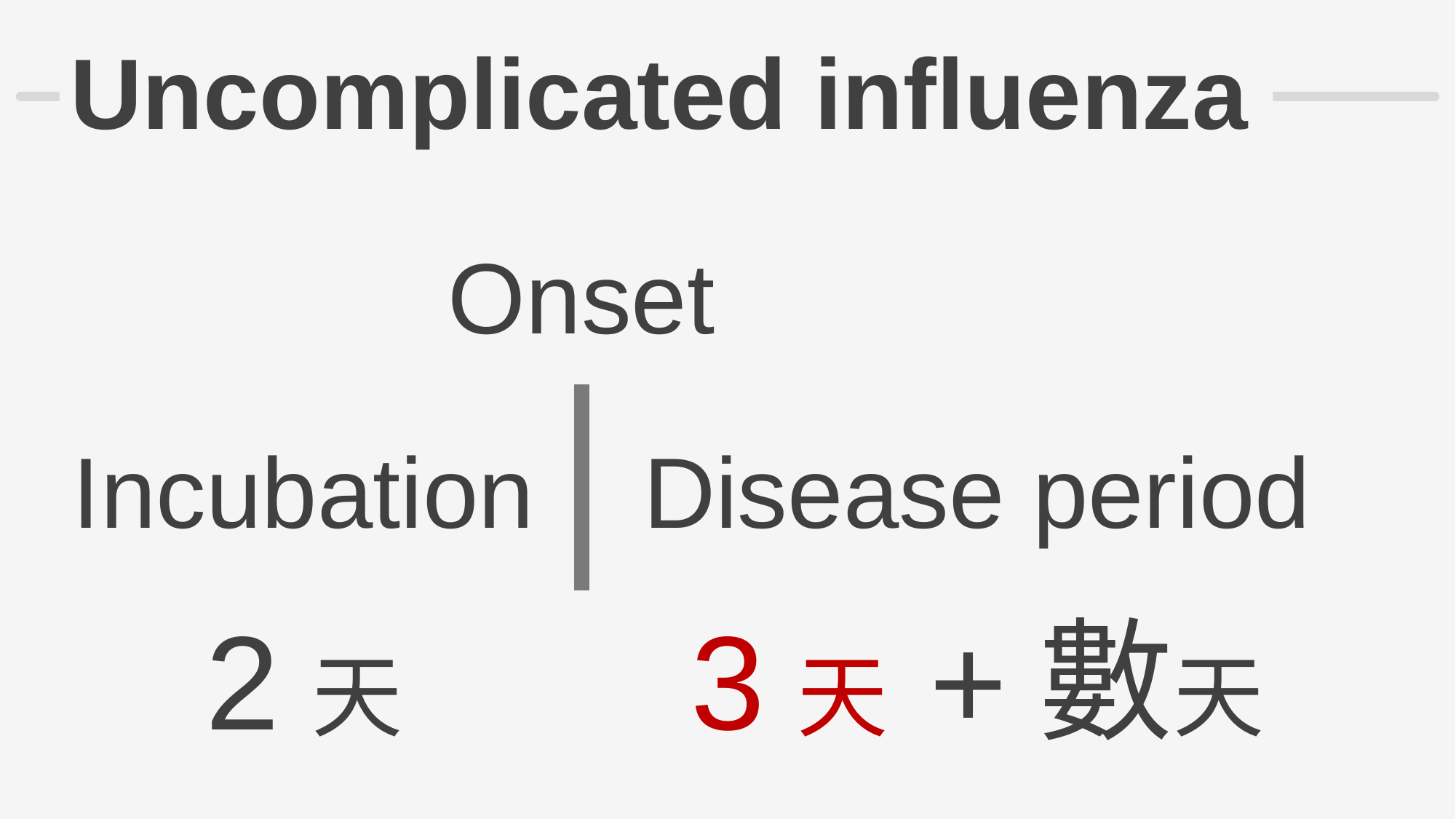

# Uncomplicated influenza
Onset
Incubation
Disease period
2天
3天 +數天